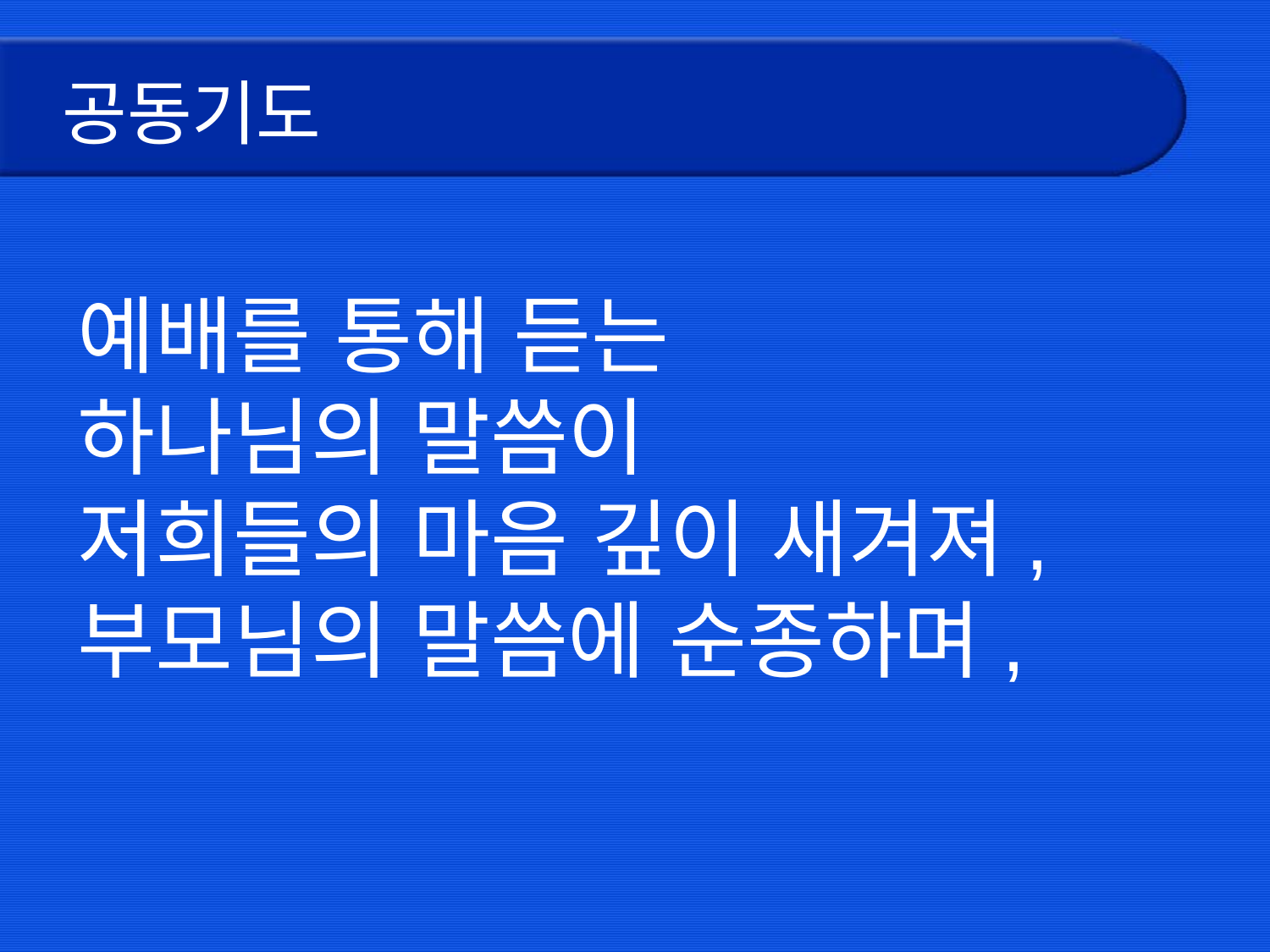

# 공동기도

예배를 통해 듣는
하나님의 말씀이
저희들의 마음 깊이 새겨져, 부모님의 말씀에 순종하며,